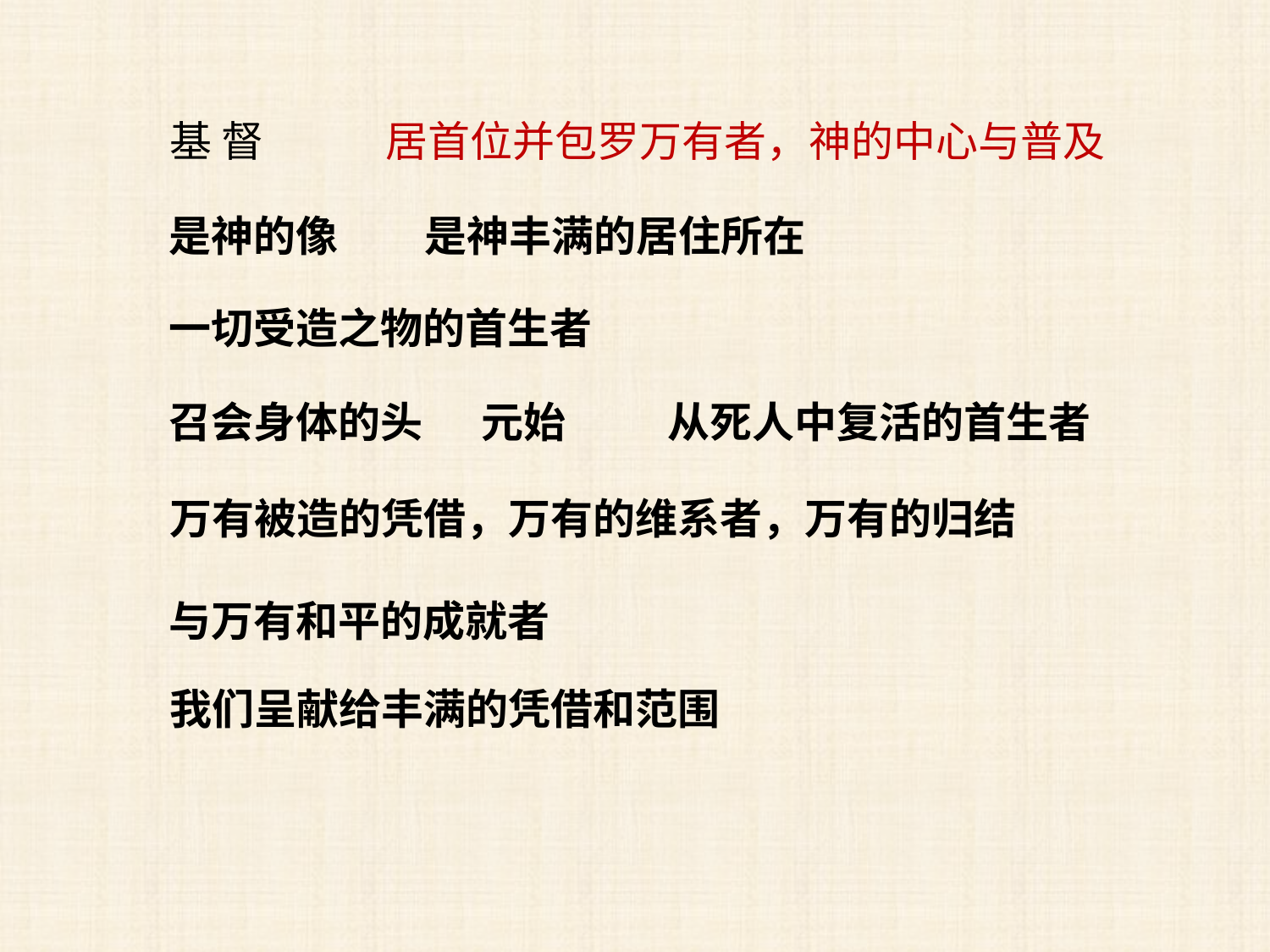

基 督
居首位并包罗万有者，神的中心与普及
是神的像
是神丰满的居住所在
一切受造之物的首生者
召会身体的头
元始
从死人中复活的首生者
万有被造的凭借，万有的维系者，万有的归结
与万有和平的成就者
我们呈献给丰满的凭借和范围